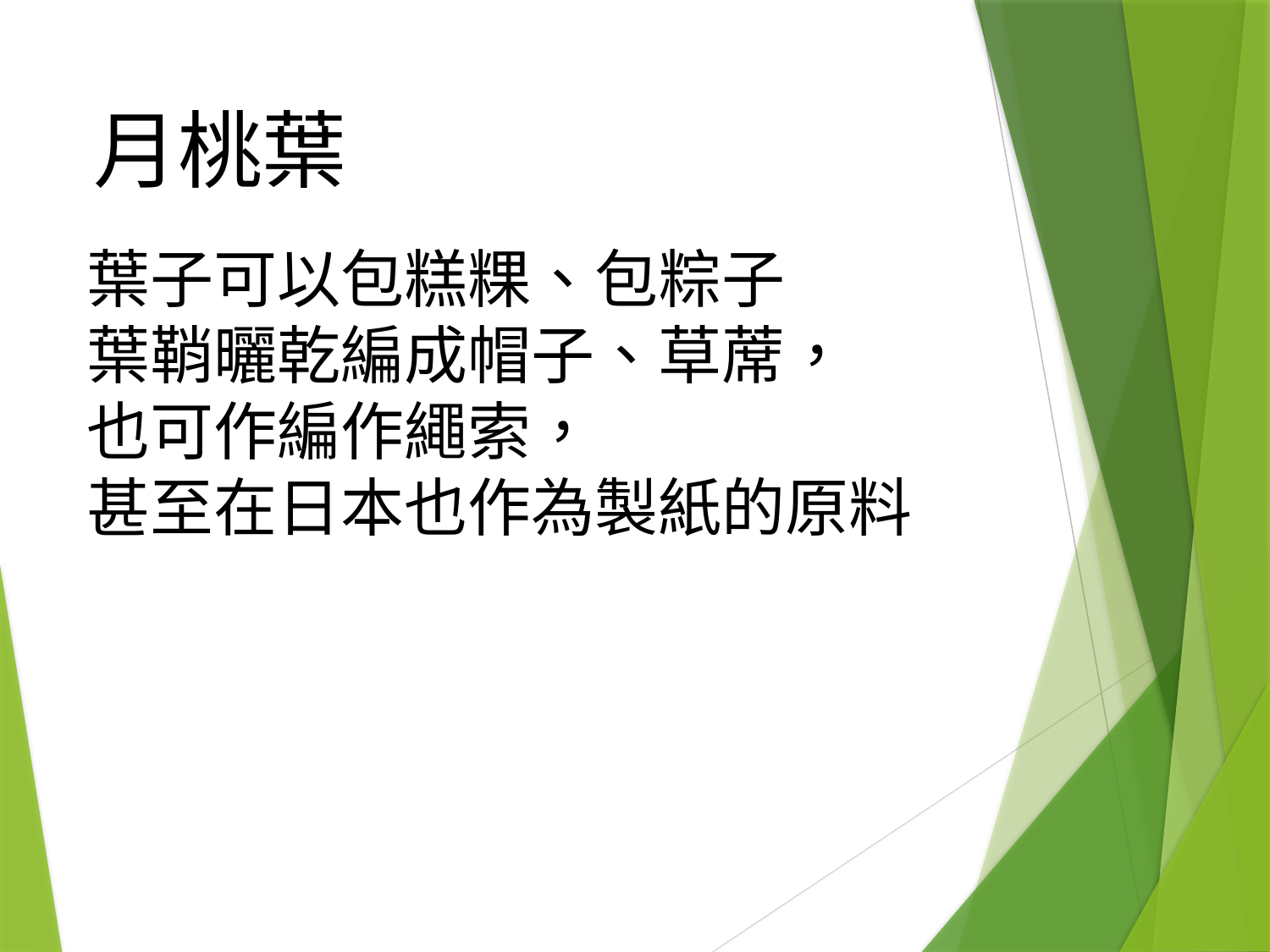

# 月桃葉

葉子可以包糕粿、包粽子
葉鞘曬乾編成帽子、草蓆，
也可作編作繩索，
甚至在日本也作為製紙的原料